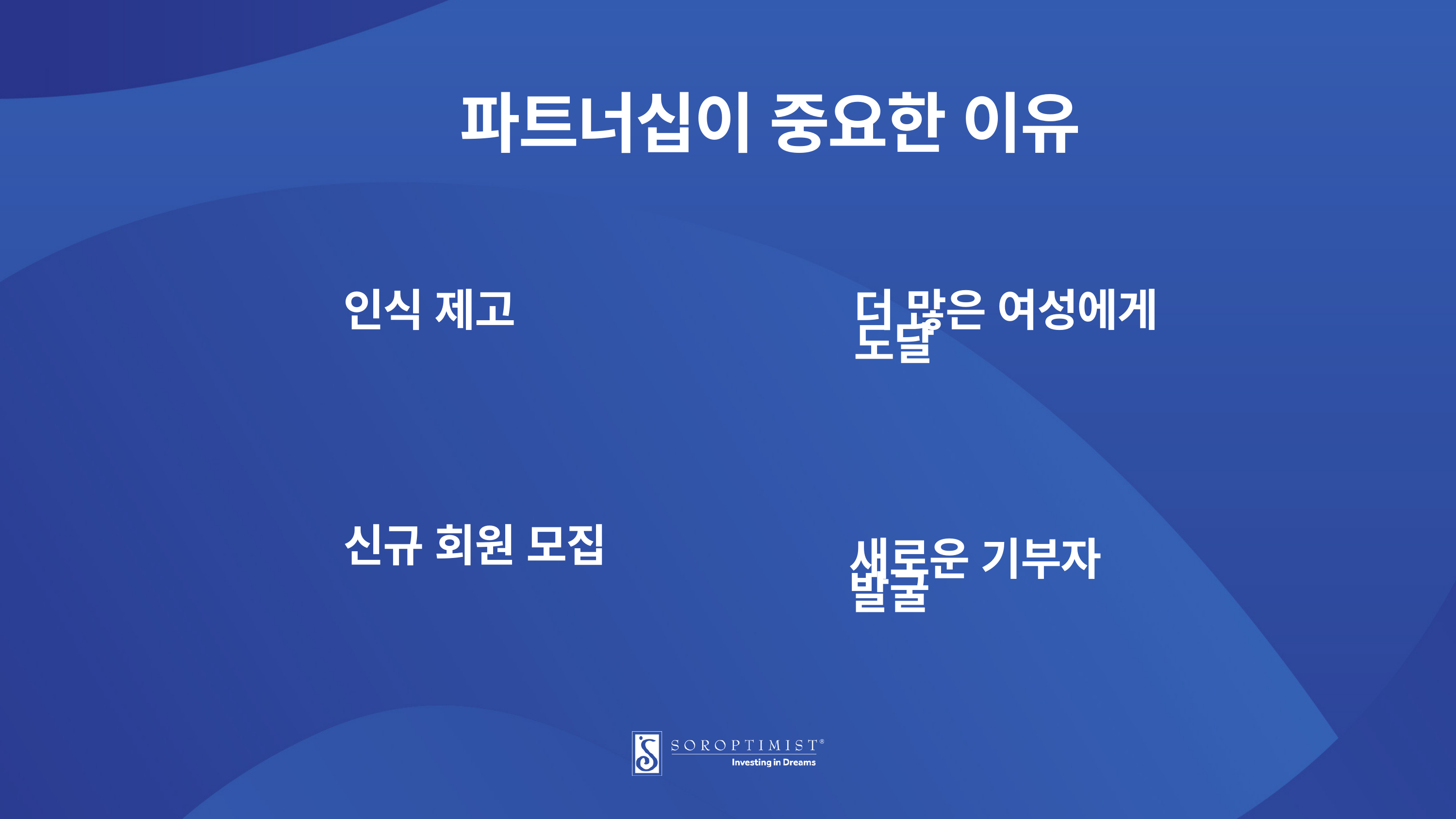

파트너십이 중요한 이유

인식 제고
더 많은 여성에게 도달

신규 회원 모집

새로운 기부자 발굴